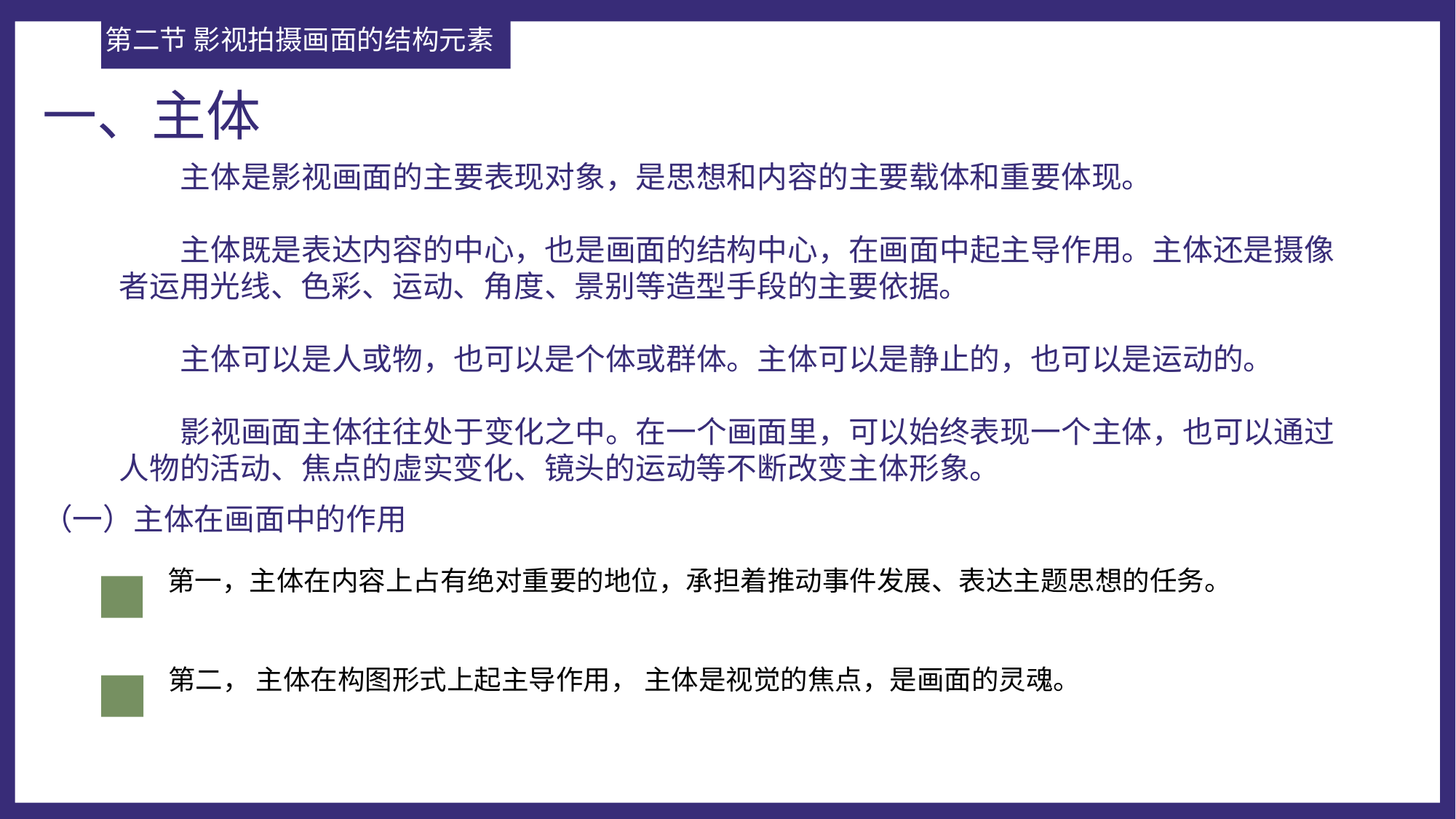

第二节 影视拍摄画面的结构元素
一、主体
        主体是影视画面的主要表现对象，是思想和内容的主要载体和重要体现。

        主体既是表达内容的中心，也是画面的结构中心，在画面中起主导作用。主体还是摄像者运用光线、色彩、运动、角度、景别等造型手段的主要依据。

        主体可以是人或物，也可以是个体或群体。主体可以是静止的，也可以是运动的。

        影视画面主体往往处于变化之中。在一个画面里，可以始终表现一个主体，也可以通过人物的活动、焦点的虚实变化、镜头的运动等不断改变主体形象。
（一）主体在画面中的作用
第一，主体在内容上占有绝对重要的地位，承担着推动事件发展、表达主题思想的任务。

第二， 主体在构图形式上起主导作用， 主体是视觉的焦点，是画面的灵魂。